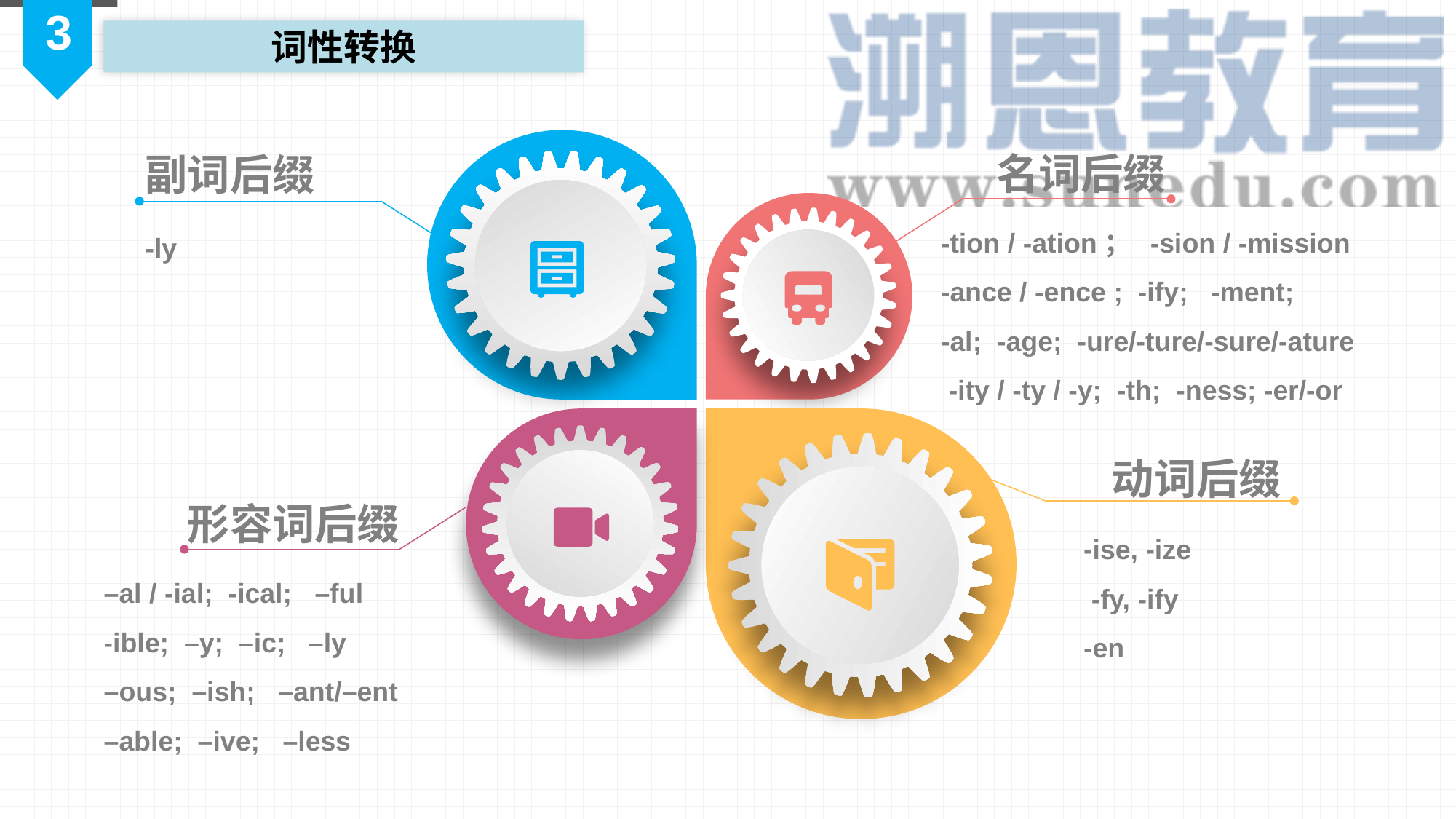

3
词性转换

名词后缀
副词后缀

-tion / -ation；  -sion / -mission
-ance / -ence ;  -ify;   -ment;
-al;  -age;  -ure/-ture/-sure/-ature
 -ity / -ty / -y;  -th;  -ness; -er/-or

-ly

动词后缀

形容词后缀

-ise, -ize
 -fy, -ify
-en

–al / -ial;  -ical;   –ful
-ible;  –y;  –ic;   –ly
–ous;  –ish;   –ant/–ent
–able;  –ive;   –less